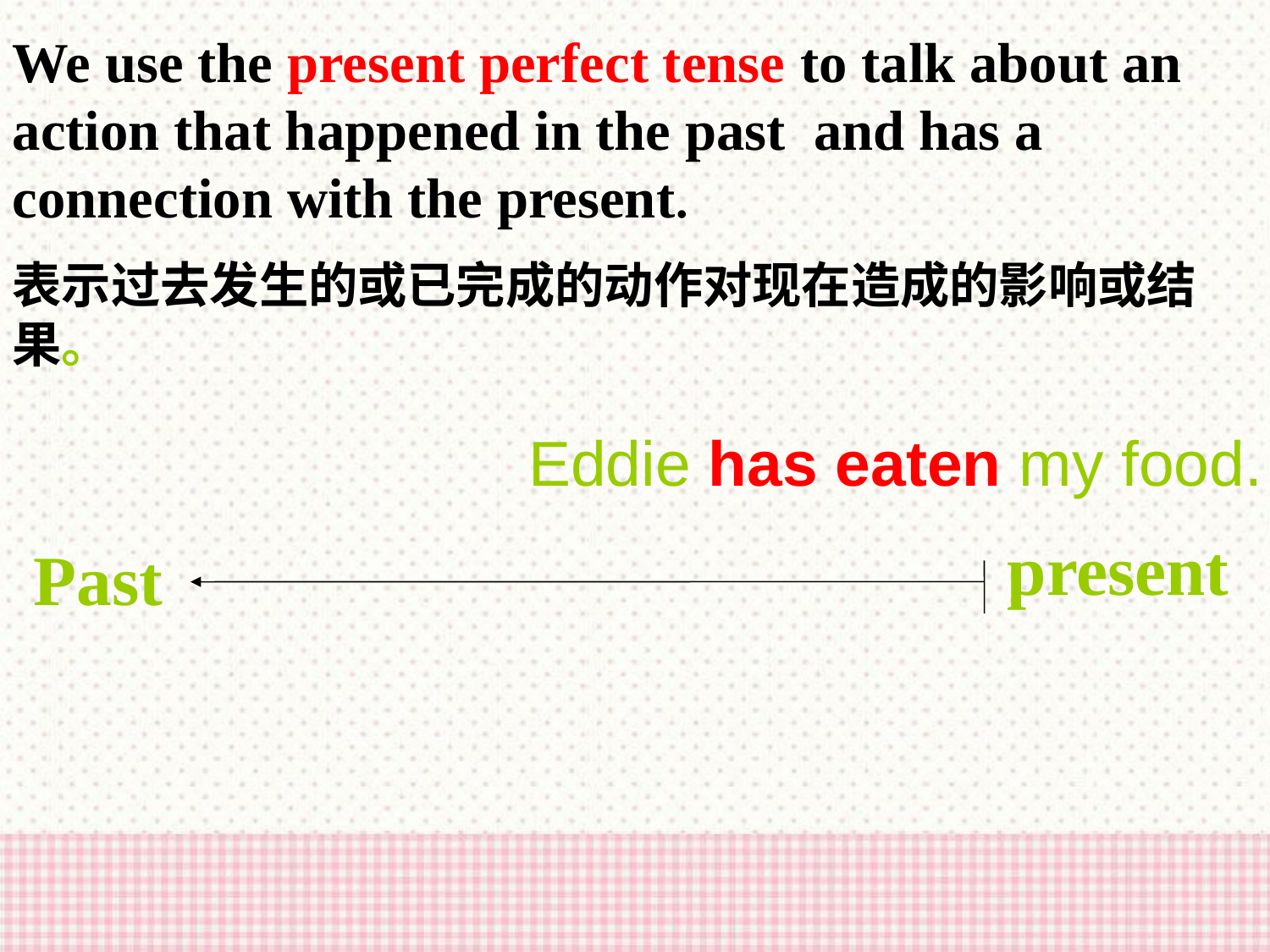

We use the present perfect tense to talk about an action that happened in the past  and has a connection with the present.
表示过去发生的或已完成的动作对现在造成的影响或结果。

Eddie has eaten my food.
present
Past